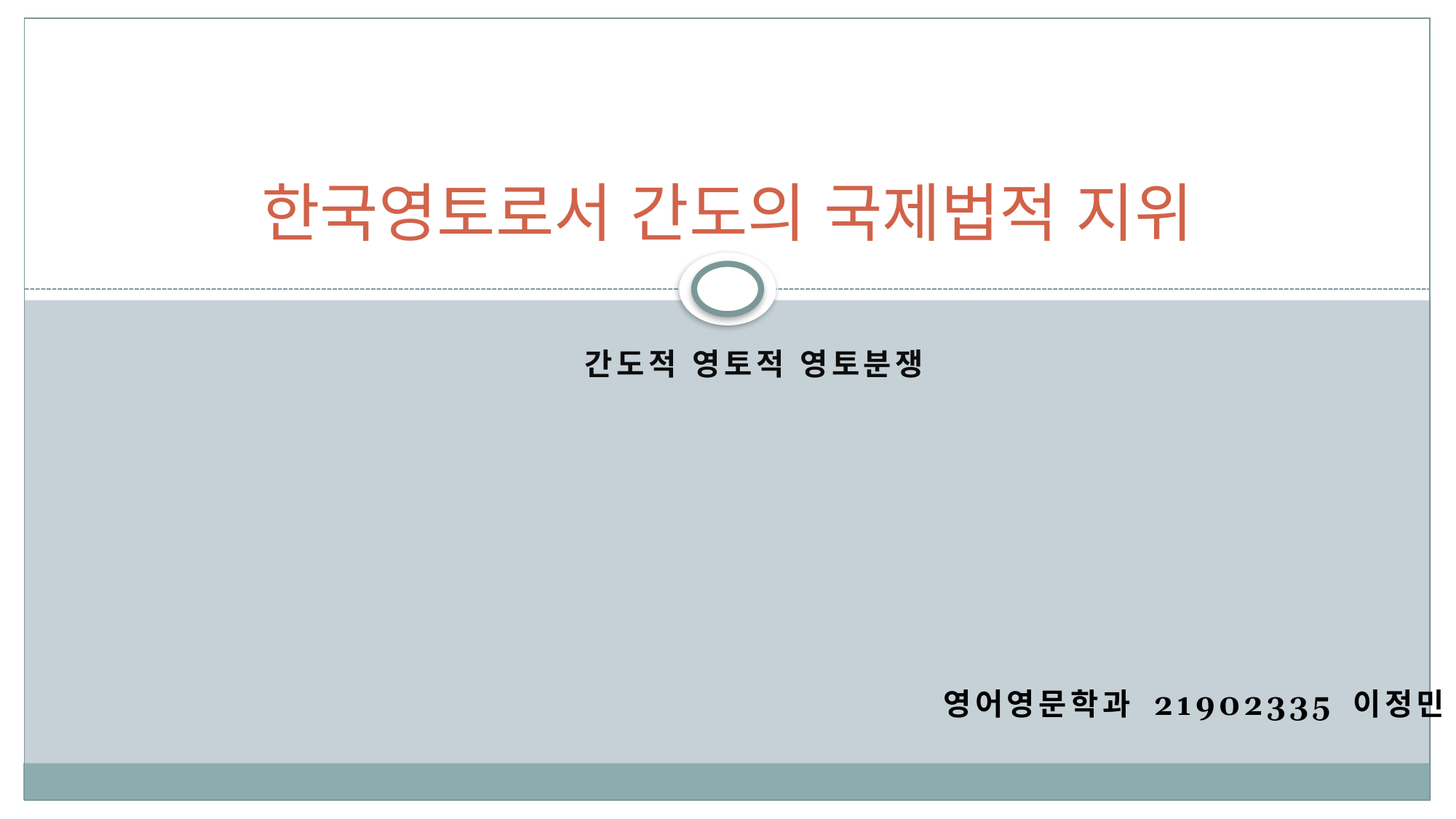

# 한국영토로서 간도의 국제법적 지위
간도적 영토적 영토분쟁

 영어영문학과 21902335 이정민